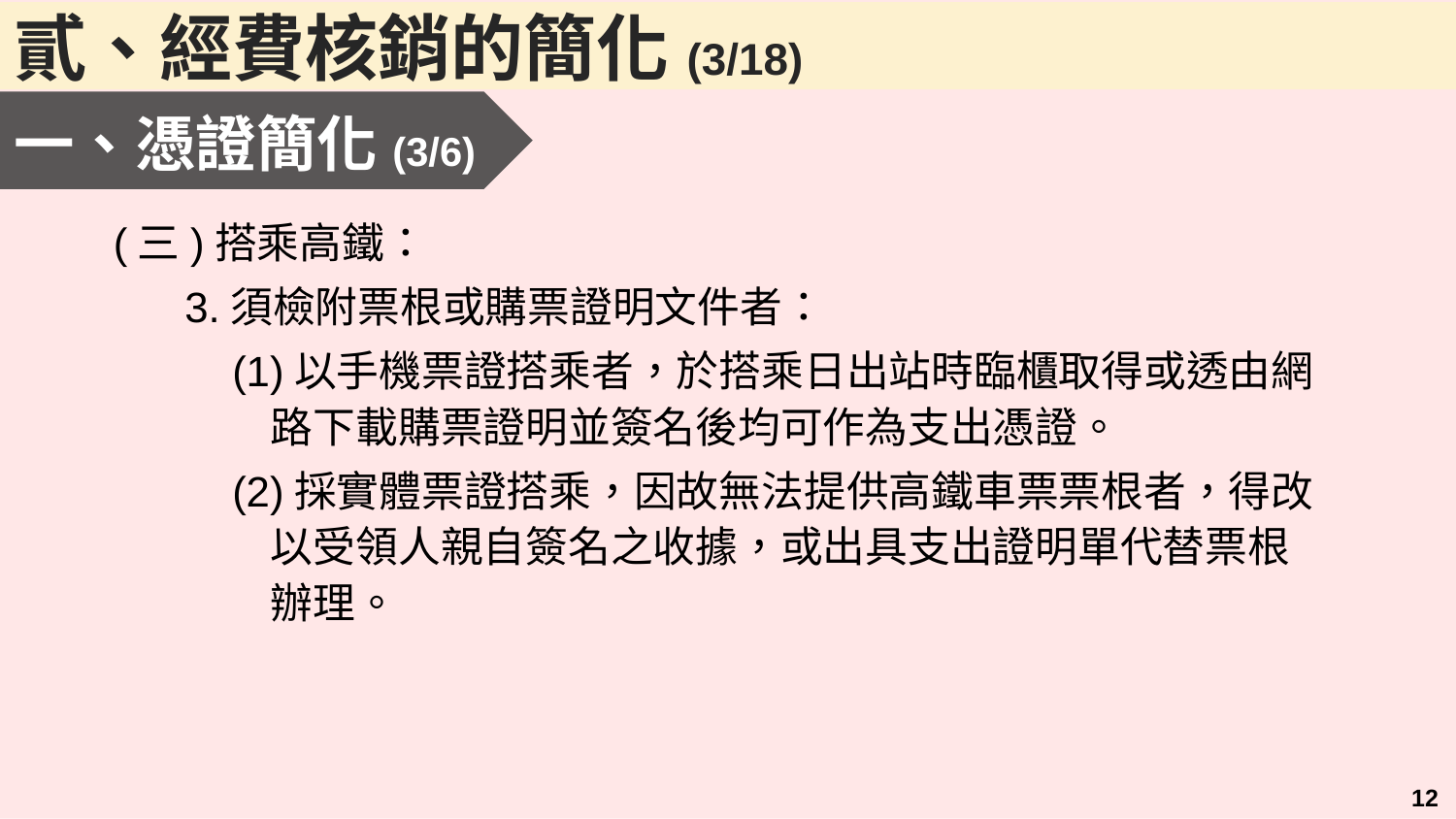

貳、經費核銷的簡化(3/18)

一、憑證簡化(3/6)
(三)搭乘高鐵：
      3.須檢附票根或購票證明文件者：
          (1)以手機票證搭乘者，於搭乘日出站時臨櫃取得或透由網路下載購票證明並簽名後均可作為支出憑證。
          (2)採實體票證搭乘，因故無法提供高鐵車票票根者，得改以受領人親自簽名之收據，或出具支出證明單代替票根辦理。

12